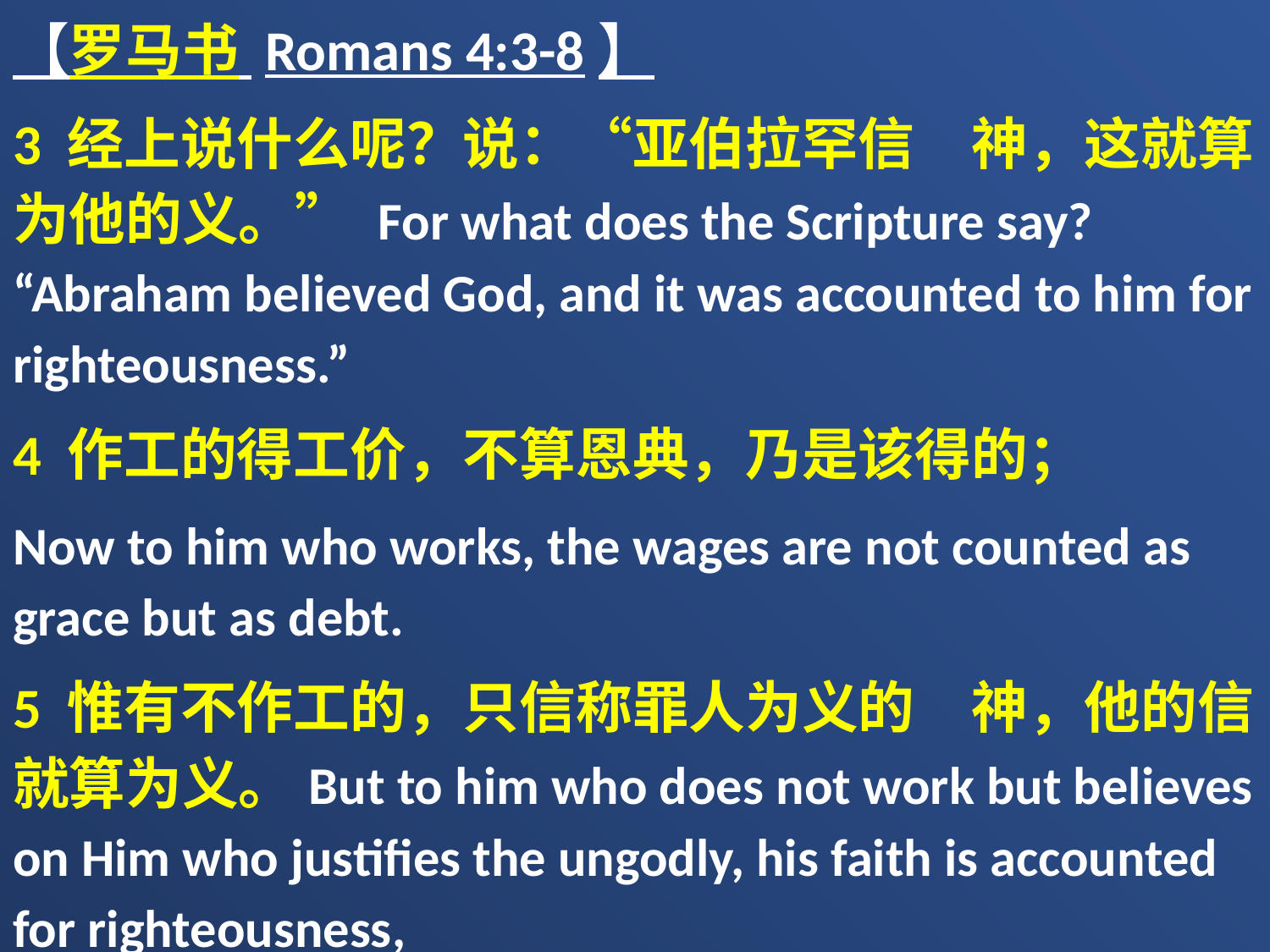

【罗马书 Romans 4:3-8】
3 经上说什么呢？说：“亚伯拉罕信　神，这就算为他的义。” For what does the Scripture say? “Abraham believed God, and it was accounted to him for righteousness.”
4 作工的得工价，不算恩典，乃是该得的；
Now to him who works, the wages are not counted as grace but as debt.
5 惟有不作工的，只信称罪人为义的　神，他的信就算为义。But to him who does not work but believes on Him who justifies the ungodly, his faith is accounted for righteousness,